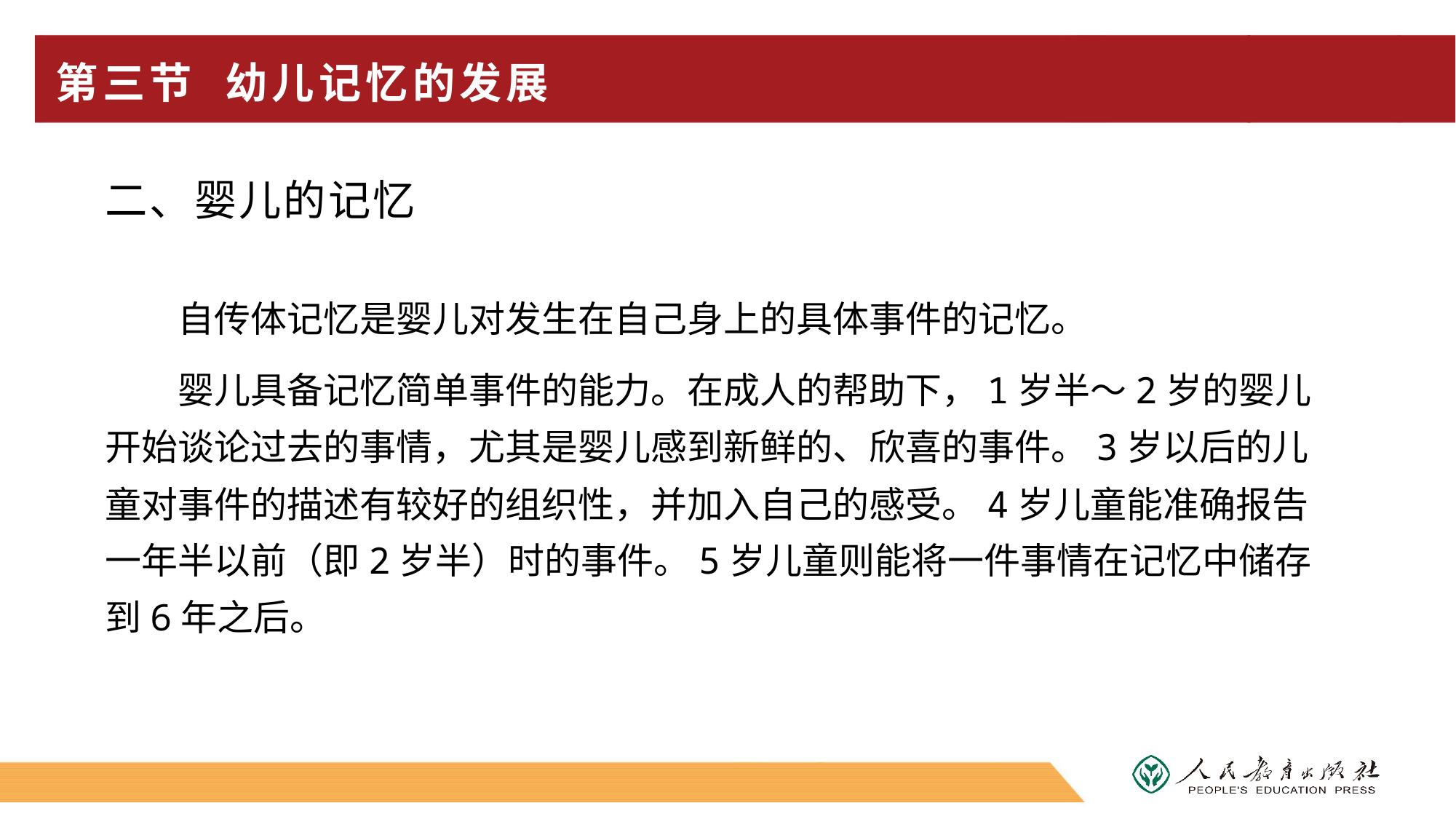

# 第三节  幼儿记忆的发展
二、婴儿的记忆
自传体记忆是婴儿对发生在自己身上的具体事件的记忆。
婴儿具备记忆简单事件的能力。在成人的帮助下，1岁半～2岁的婴儿开始谈论过去的事情，尤其是婴儿感到新鲜的、欣喜的事件。3岁以后的儿童对事件的描述有较好的组织性，并加入自己的感受。4岁儿童能准确报告一年半以前（即2岁半）时的事件。5岁儿童则能将一件事情在记忆中储存到6年之后。